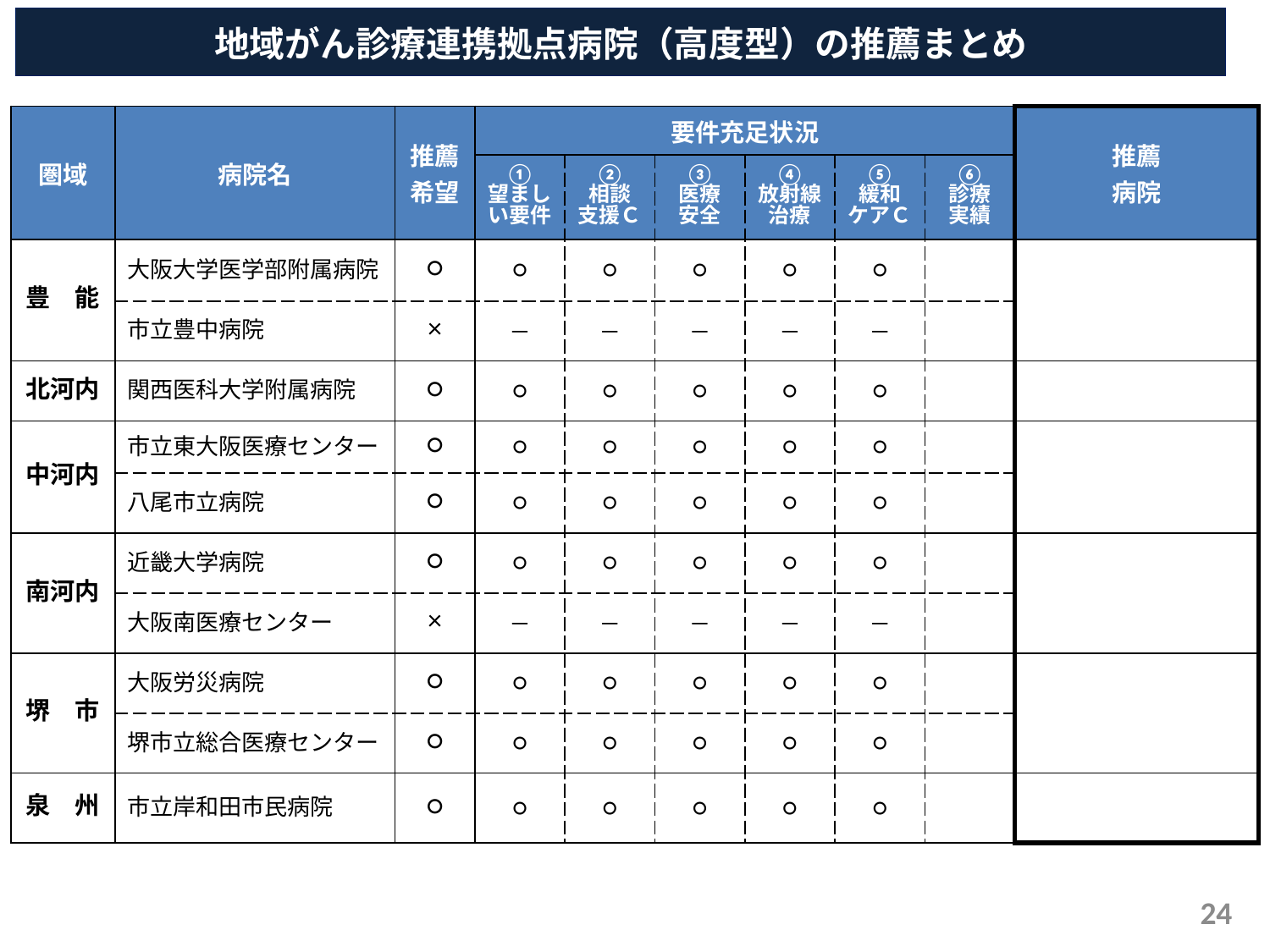

地域がん診療連携拠点病院（高度型）の推薦まとめ
| 圏域 | 病院名 | 推薦 希望 | 要件充足状況 |  |  |  |  |  | 推薦 病院 |
| --- | --- | --- | --- | --- | --- | --- | --- | --- | --- |
|  |  |  | ① 望ましい要件 | ② 相談 支援Ｃ | ③ 医療 安全 | ④ 放射線治療 | ⑤ 緩和 ケアＣ | ⑥ 診療 実績 |  |
| 豊　能 | 大阪大学医学部附属病院 | ○ | ○ | ○ | ○ | ○ | ○ |  |  |
|  | 市立豊中病院 | × | ― | ― | ― | ― | ― |  |  |
| 北河内 | 関西医科大学附属病院 | ○ | ○ | ○ | ○ | ○ | ○ |  |  |
| 中河内 | 市立東大阪医療センター | ○ | ○ | ○ | ○ | ○ | ○ |  |  |
|  | 八尾市立病院 | ○ | ○ | ○ | ○ | ○ | ○ |  |  |
| 南河内 | 近畿大学病院 | ○ | ○ | ○ | ○ | ○ | ○ |  |  |
|  | 大阪南医療センター | × | ― | ― | ― | ― | ― |  |  |
| 堺　市 | 大阪労災病院 | ○ | ○ | ○ | ○ | ○ | ○ |  |  |
|  | 堺市立総合医療センター | ○ | ○ | ○ | ○ | ○ | ○ |  |  |
| 泉　州 | 市立岸和田市民病院 | ○ | ○ | ○ | ○ | ○ | ○ |  |  |
24